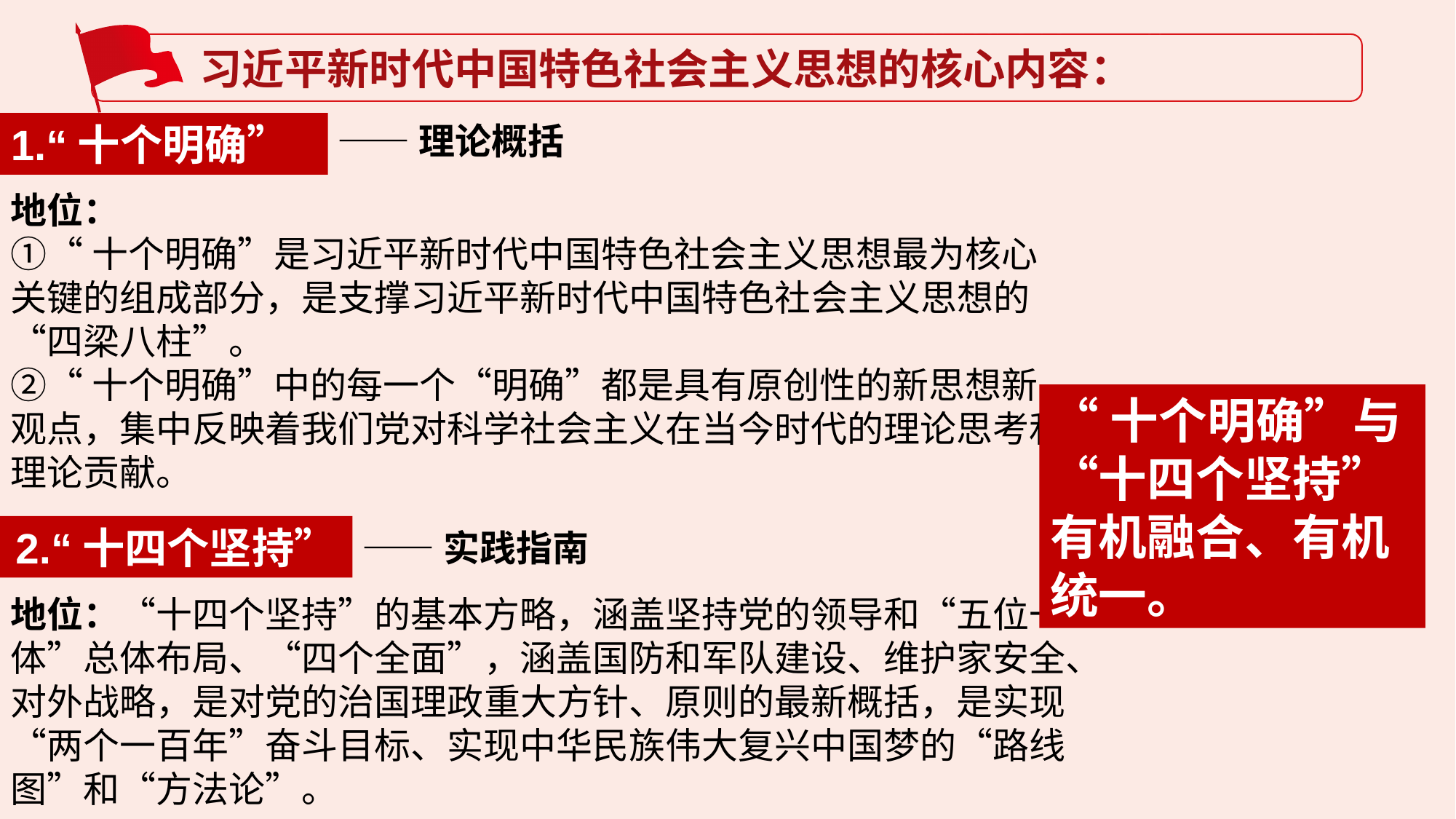

聿见思政统编新教材教学网 www.yjsz2020.cn 原创作品
习近平新时代中国特色社会主义思想的核心内容：
1.“十个明确”
——理论概括
地位：
①“十个明确”是习近平新时代中国特色社会主义思想最为核心关键的组成部分，是支撑习近平新时代中国特色社会主义思想的“四梁八柱”。
②“十个明确”中的每一个“明确”都是具有原创性的新思想新观点，集中反映着我们党对科学社会主义在当今时代的理论思考和理论贡献。
“十个明确”与“十四个坚持”有机融合、有机统一。
2.“十四个坚持”
——实践指南
地位：“十四个坚持”的基本方略，涵盖坚持党的领导和“五位一体”总体布局、“四个全面”，涵盖国防和军队建设、维护家安全、对外战略，是对党的治国理政重大方针、原则的最新概括，是实现“两个一百年”奋斗目标、实现中华民族伟大复兴中国梦的“路线图”和“方法论”。